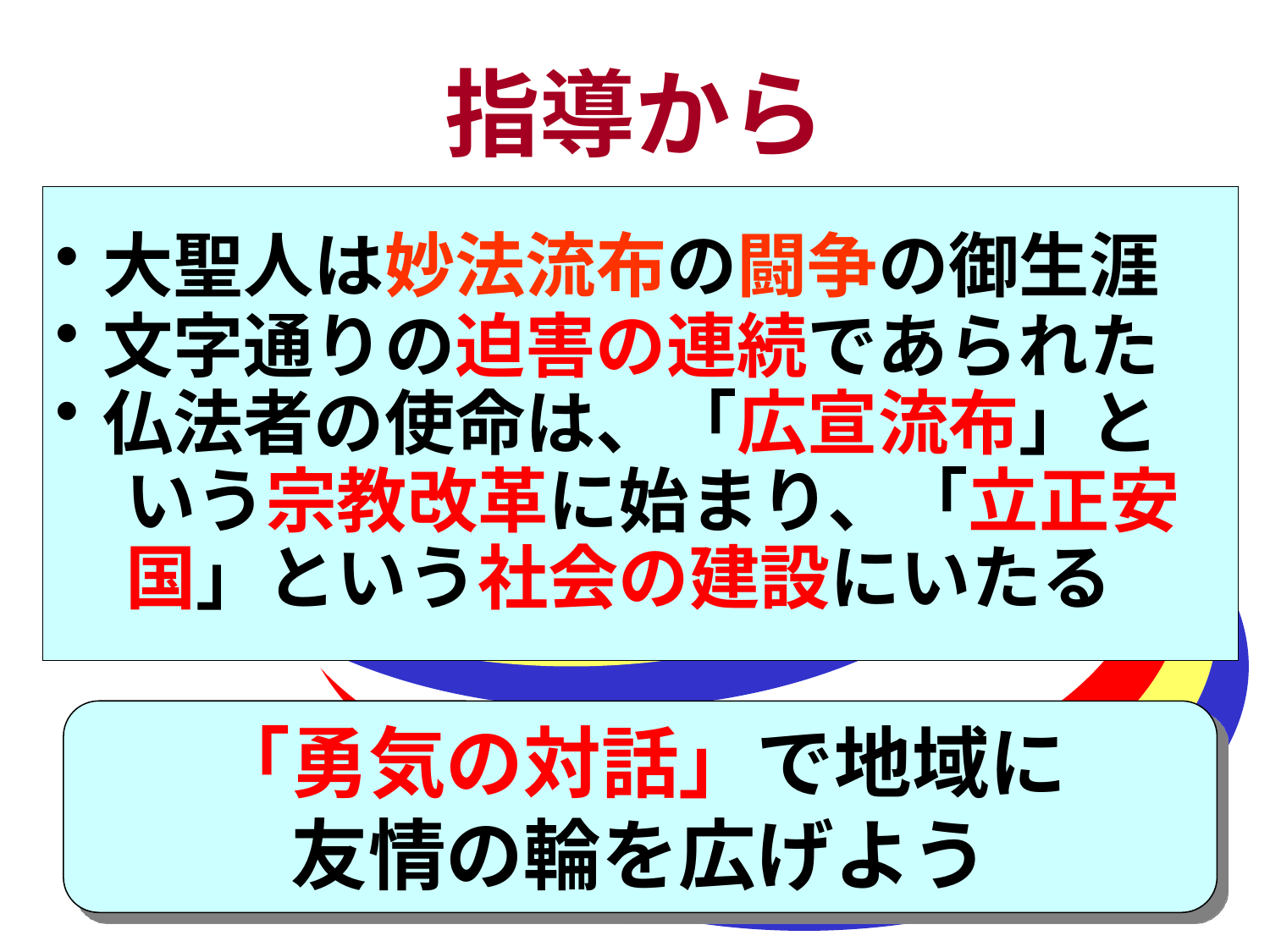

# 指導から
大聖人は妙法流布の闘争の御生涯
文字通りの迫害の連続であられた
仏法者の使命は、「広宣流布」と
　いう宗教改革に始まり、「立正安
　国」という社会の建設にいたる
「勇気の対話」で地域に
友情の輪を広げよう